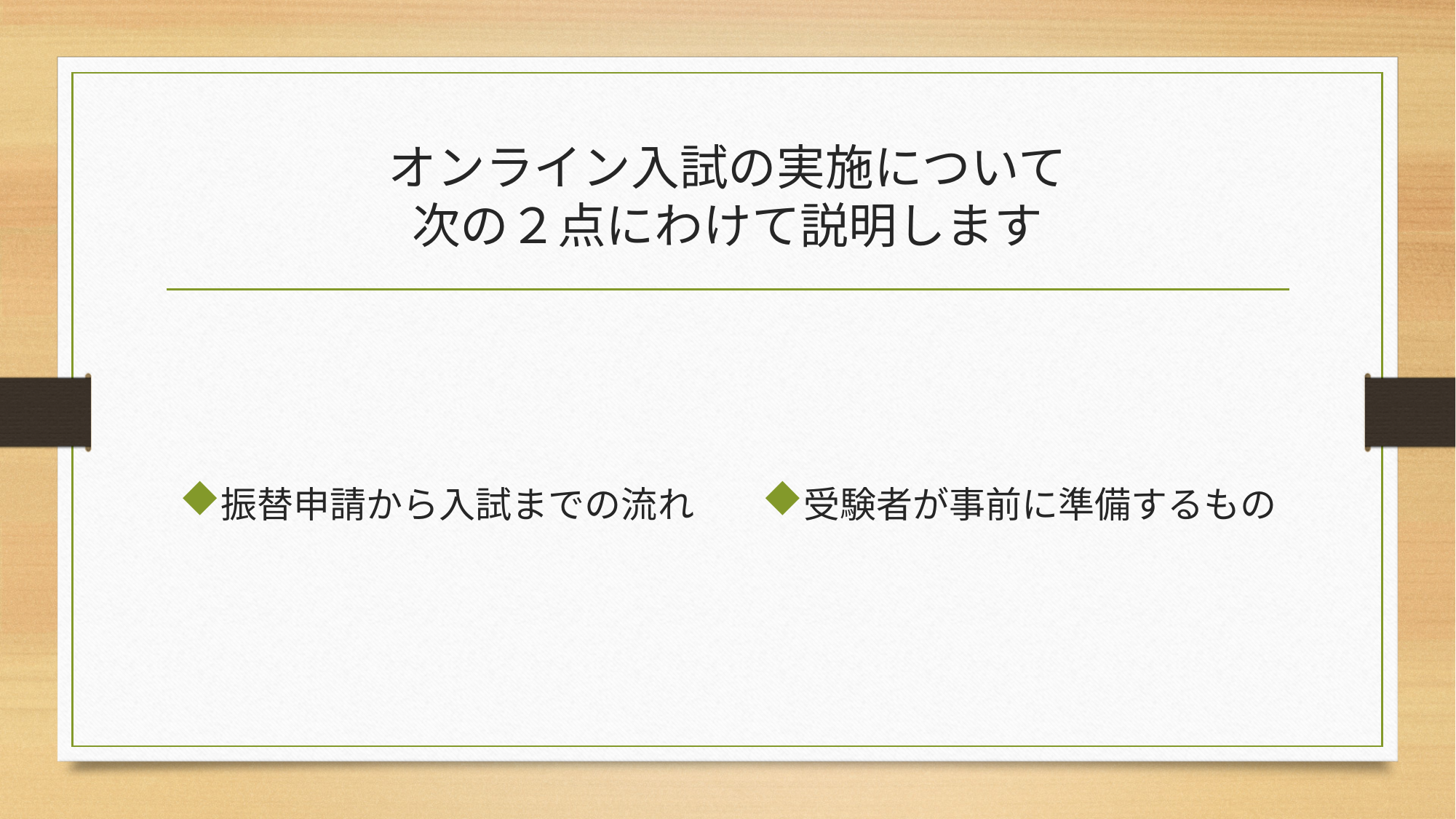

# オンライン入試の実施について 次の２点にわけて説明します
振替申請から入試までの流れ
受験者が事前に準備するもの